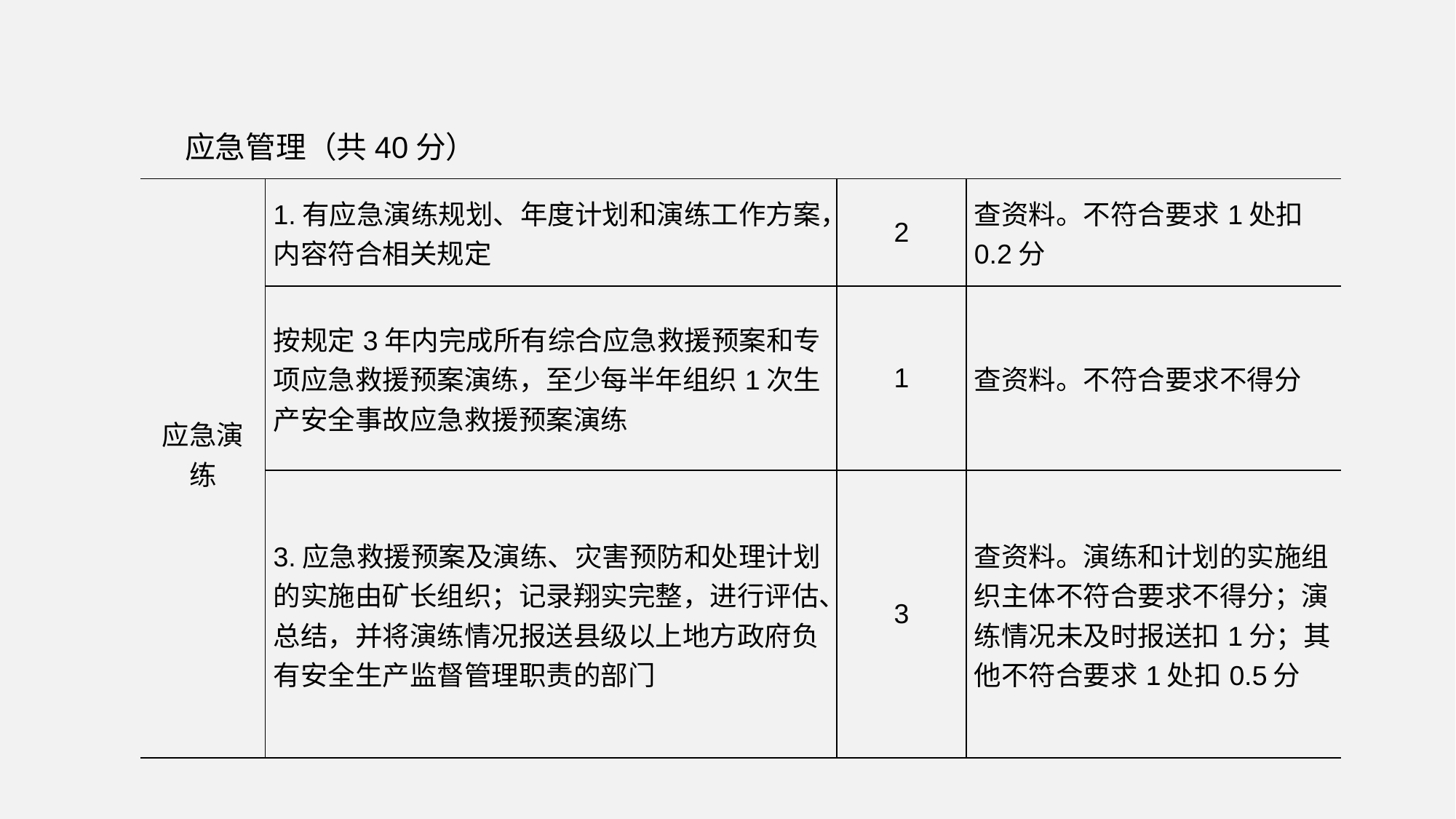

应急管理（共40分）
| 应急演练 | 1.有应急演练规划、年度计划和演练工作方案，内容符合相关规定 | 2 | 查资料。不符合要求1处扣0.2分 |
| --- | --- | --- | --- |
|  | 按规定3年内完成所有综合应急救援预案和专项应急救援预案演练，至少每半年组织1次生产安全事故应急救援预案演练 | 1 | 查资料。不符合要求不得分 |
|  | 3.应急救援预案及演练、灾害预防和处理计划的实施由矿长组织；记录翔实完整，进行评估、总结，并将演练情况报送县级以上地方政府负有安全生产监督管理职责的部门 | 3 | 查资料。演练和计划的实施组织主体不符合要求不得分；演练情况未及时报送扣1分；其他不符合要求1处扣0.5分 |